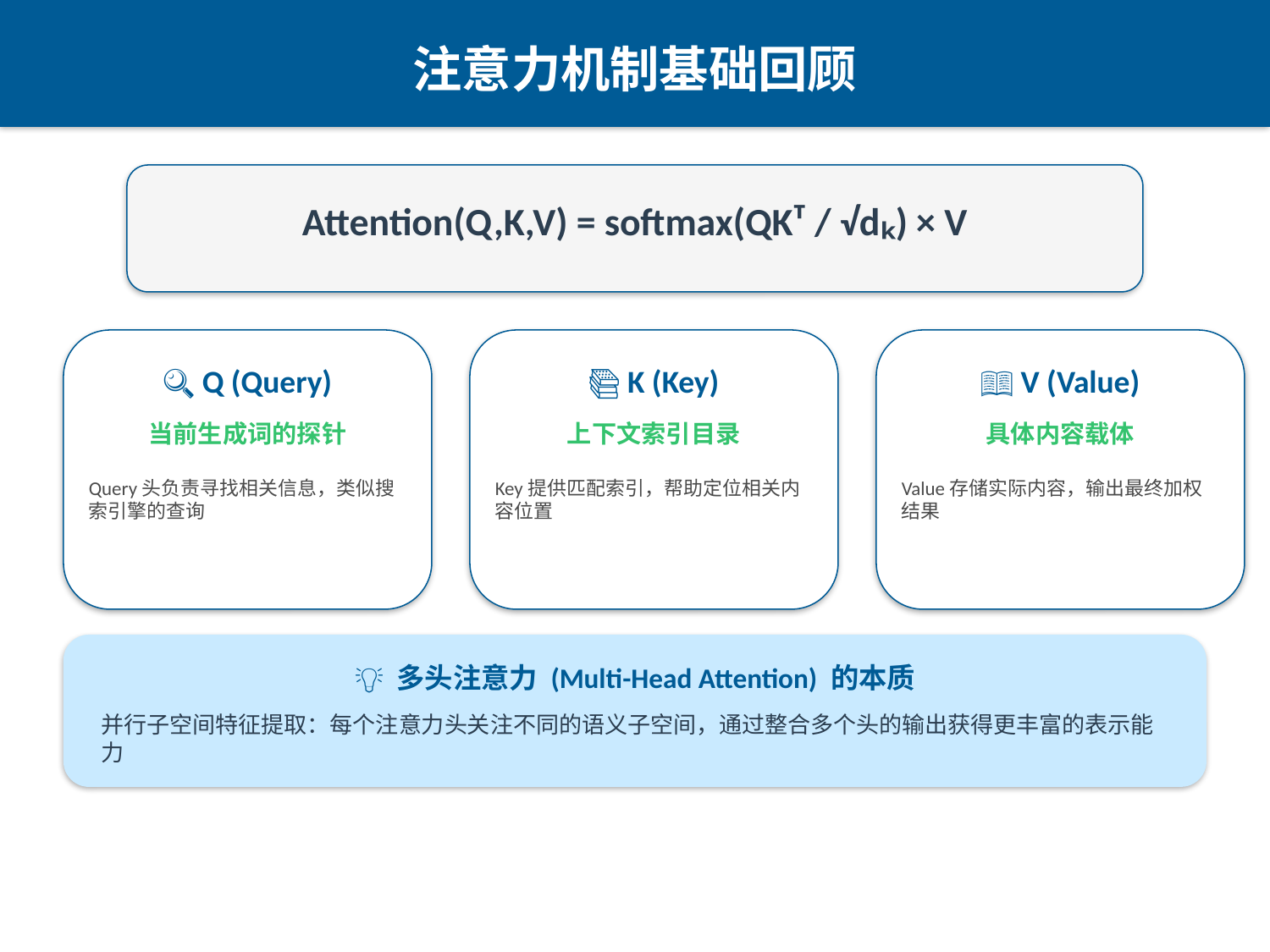

注意力机制基础回顾

Attention(Q,K,V) = softmax(QKᵀ / √dₖ) × V

🔍 Q (Query)
📚 K (Key)
📖 V (Value)
当前生成词的探针
上下文索引目录
具体内容载体
Query头负责寻找相关信息，类似搜索引擎的查询
Key提供匹配索引，帮助定位相关内容位置
Value存储实际内容，输出最终加权结果

💡 多头注意力 (Multi-Head Attention) 的本质
并行子空间特征提取：每个注意力头关注不同的语义子空间，通过整合多个头的输出获得更丰富的表示能力